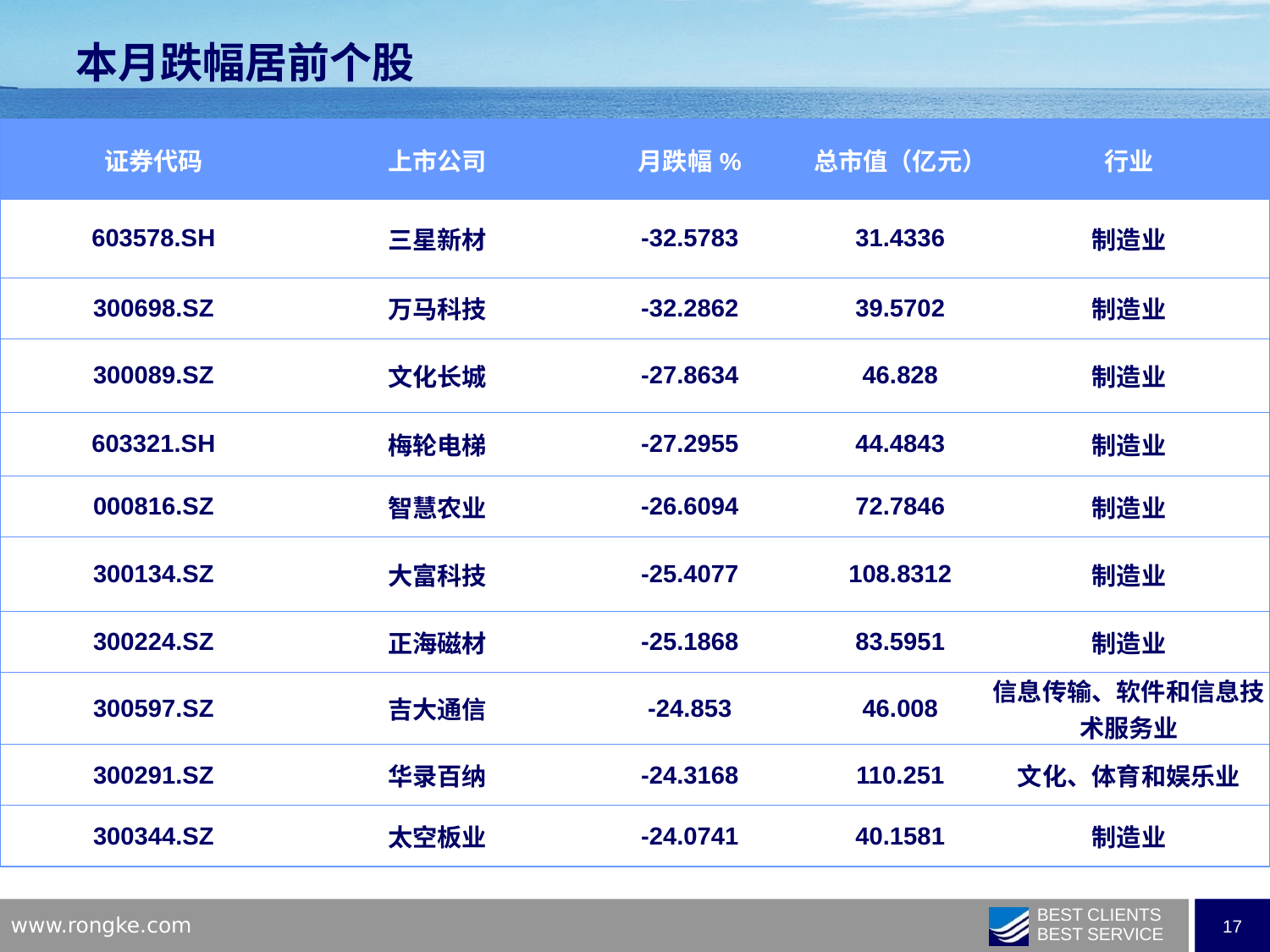

本月跌幅居前个股
| 证券代码 | 上市公司 | 月跌幅% | 总市值（亿元） | 行业 |
| --- | --- | --- | --- | --- |
| 603578.SH | 三星新材 | -32.5783 | 31.4336 | 制造业 |
| 300698.SZ | 万马科技 | -32.2862 | 39.5702 | 制造业 |
| 300089.SZ | 文化长城 | -27.8634 | 46.828 | 制造业 |
| 603321.SH | 梅轮电梯 | -27.2955 | 44.4843 | 制造业 |
| 000816.SZ | 智慧农业 | -26.6094 | 72.7846 | 制造业 |
| 300134.SZ | 大富科技 | -25.4077 | 108.8312 | 制造业 |
| 300224.SZ | 正海磁材 | -25.1868 | 83.5951 | 制造业 |
| 300597.SZ | 吉大通信 | -24.853 | 46.008 | 信息传输、软件和信息技术服务业 |
| 300291.SZ | 华录百纳 | -24.3168 | 110.251 | 文化、体育和娱乐业 |
| 300344.SZ | 太空板业 | -24.0741 | 40.1581 | 制造业 |
|  |  |  |  |  |